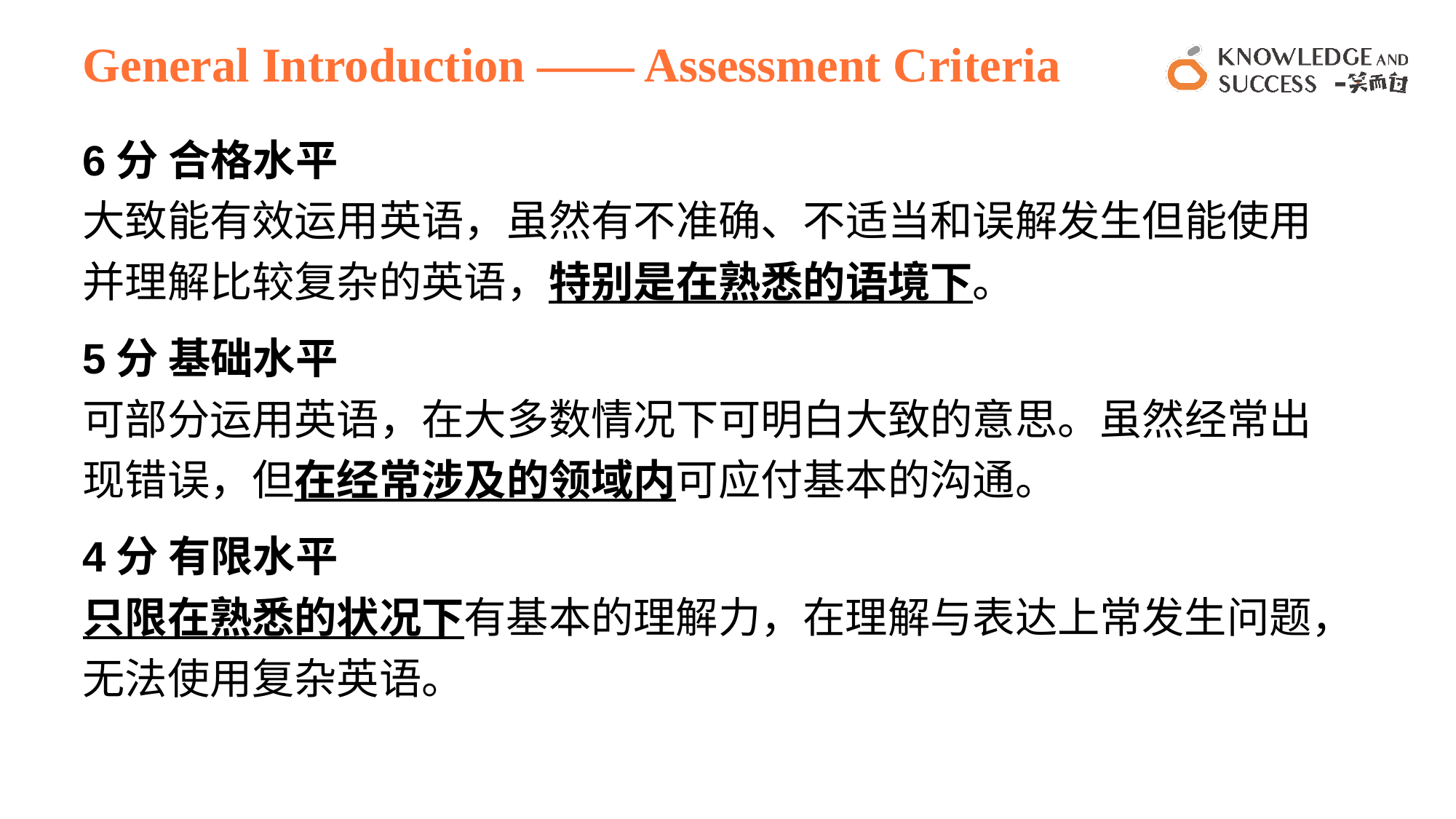

# General Introduction —— Assessment Criteria
6分 合格水平
大致能有效运用英语，虽然有不准确、不适当和误解发生但能使用并理解比较复杂的英语，特别是在熟悉的语境下。
5分 基础水平
可部分运用英语，在大多数情况下可明白大致的意思。虽然经常出现错误，但在经常涉及的领域内可应付基本的沟通。
4分 有限水平
只限在熟悉的状况下有基本的理解力，在理解与表达上常发生问题，无法使用复杂英语。